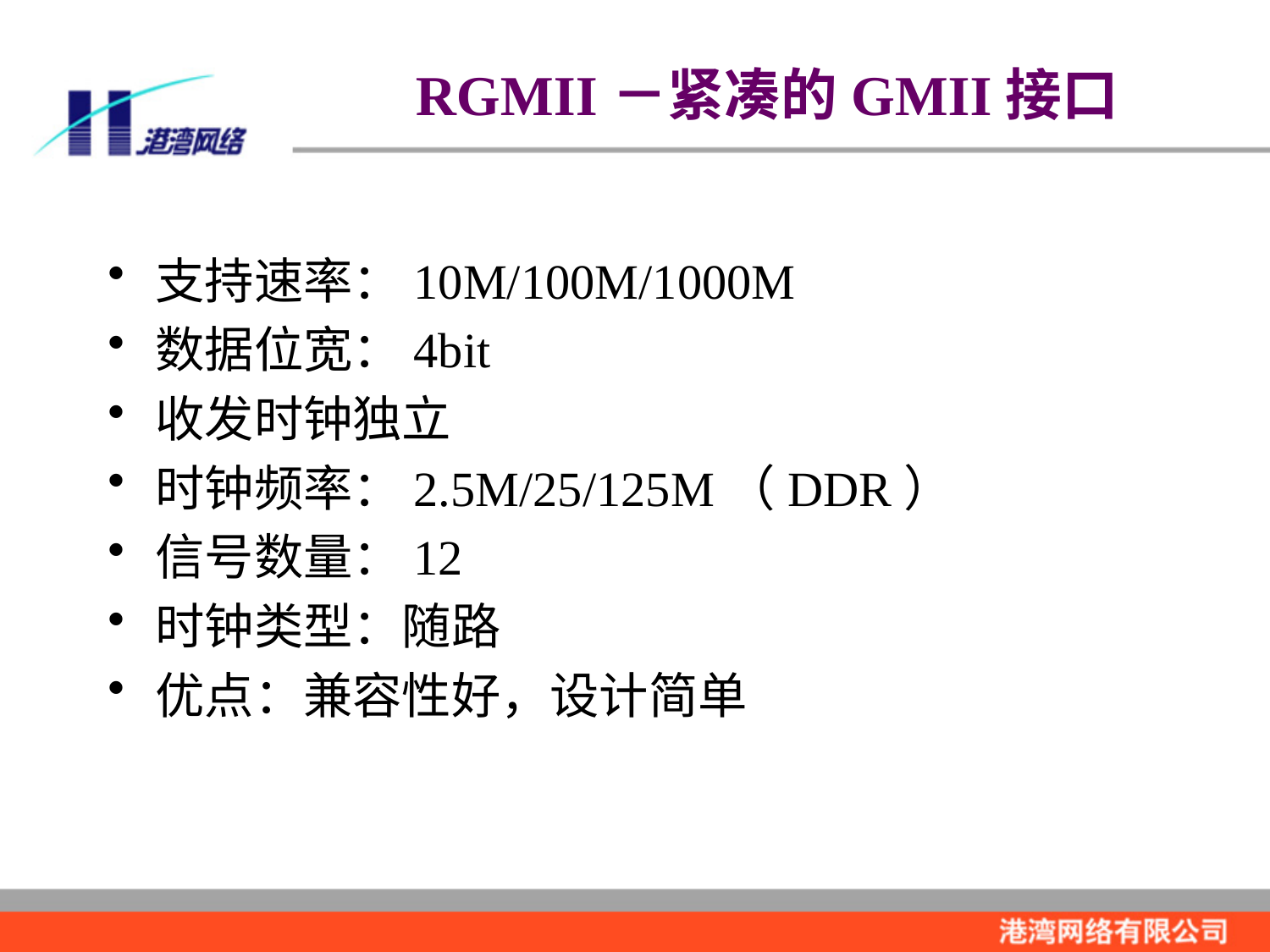

RGMII－紧凑的GMII接口
支持速率：10M/100M/1000M
数据位宽：4bit
收发时钟独立
时钟频率：2.5M/25/125M（DDR）
信号数量：12
时钟类型：随路
优点：兼容性好，设计简单